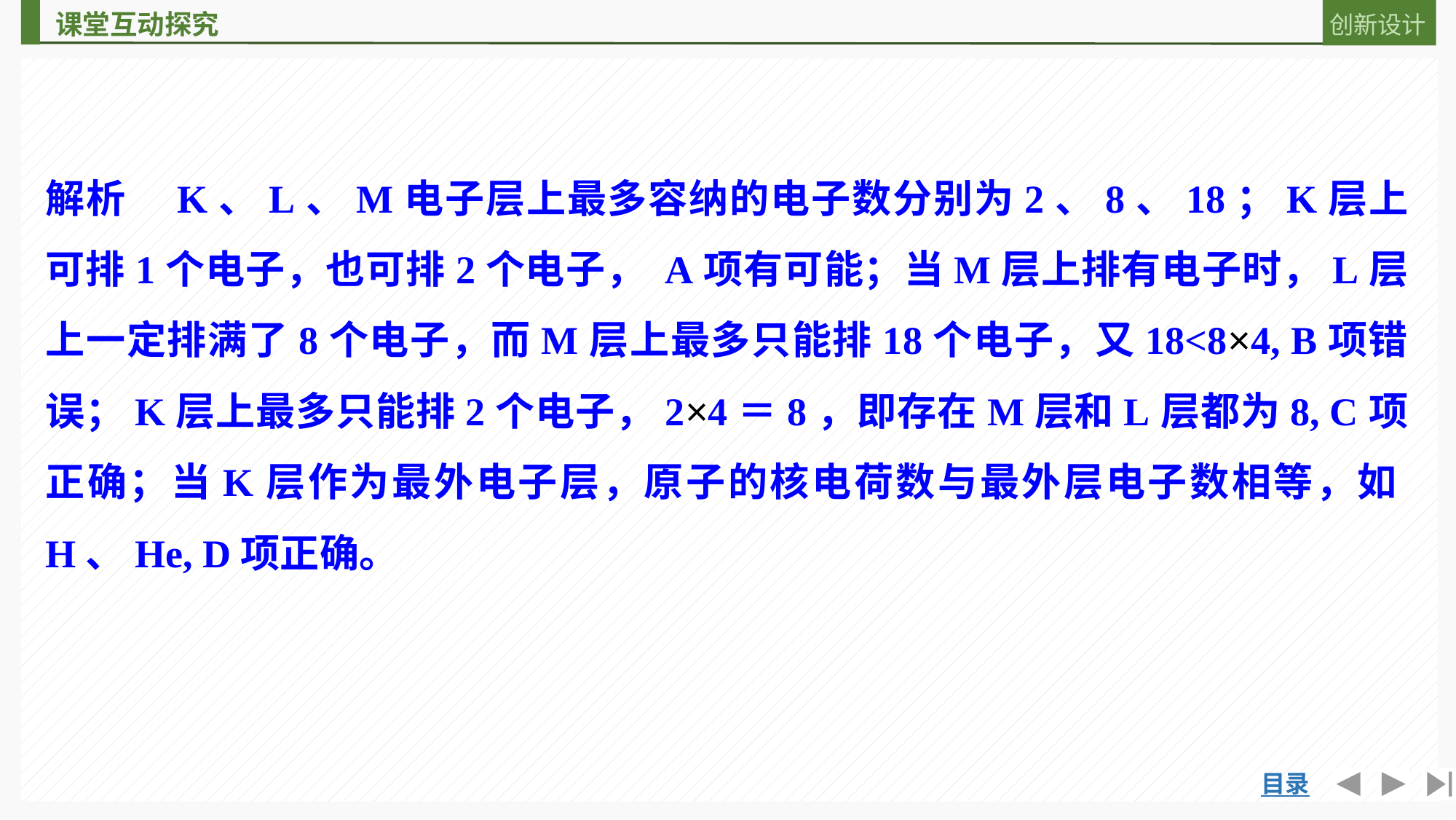

解析　K、L、M电子层上最多容纳的电子数分别为2、8、18；K层上可排1个电子，也可排2个电子， A项有可能；当M层上排有电子时，L层上一定排满了8个电子，而M层上最多只能排18个电子，又18<8×4, B项错误；K层上最多只能排2个电子，2×4＝8，即存在M层和L层都为8, C项正确；当K层作为最外电子层，原子的核电荷数与最外层电子数相等，如H、He, D项正确。